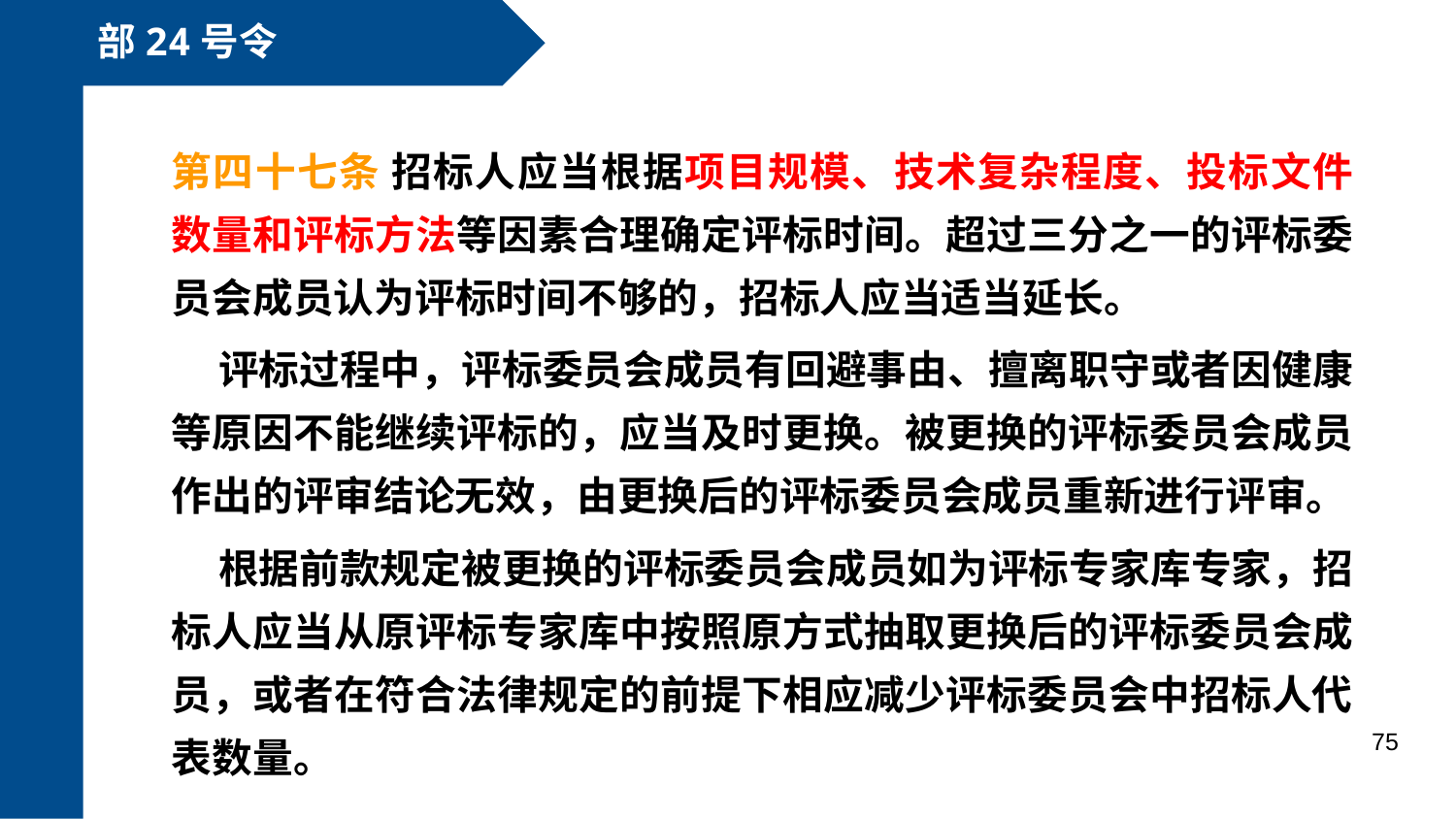

部24号令
第四十七条 招标人应当根据项目规模、技术复杂程度、投标文件数量和评标方法等因素合理确定评标时间。超过三分之一的评标委员会成员认为评标时间不够的，招标人应当适当延长。
    评标过程中，评标委员会成员有回避事由、擅离职守或者因健康等原因不能继续评标的，应当及时更换。被更换的评标委员会成员作出的评审结论无效，由更换后的评标委员会成员重新进行评审。
    根据前款规定被更换的评标委员会成员如为评标专家库专家，招标人应当从原评标专家库中按照原方式抽取更换后的评标委员会成员，或者在符合法律规定的前提下相应减少评标委员会中招标人代表数量。

75